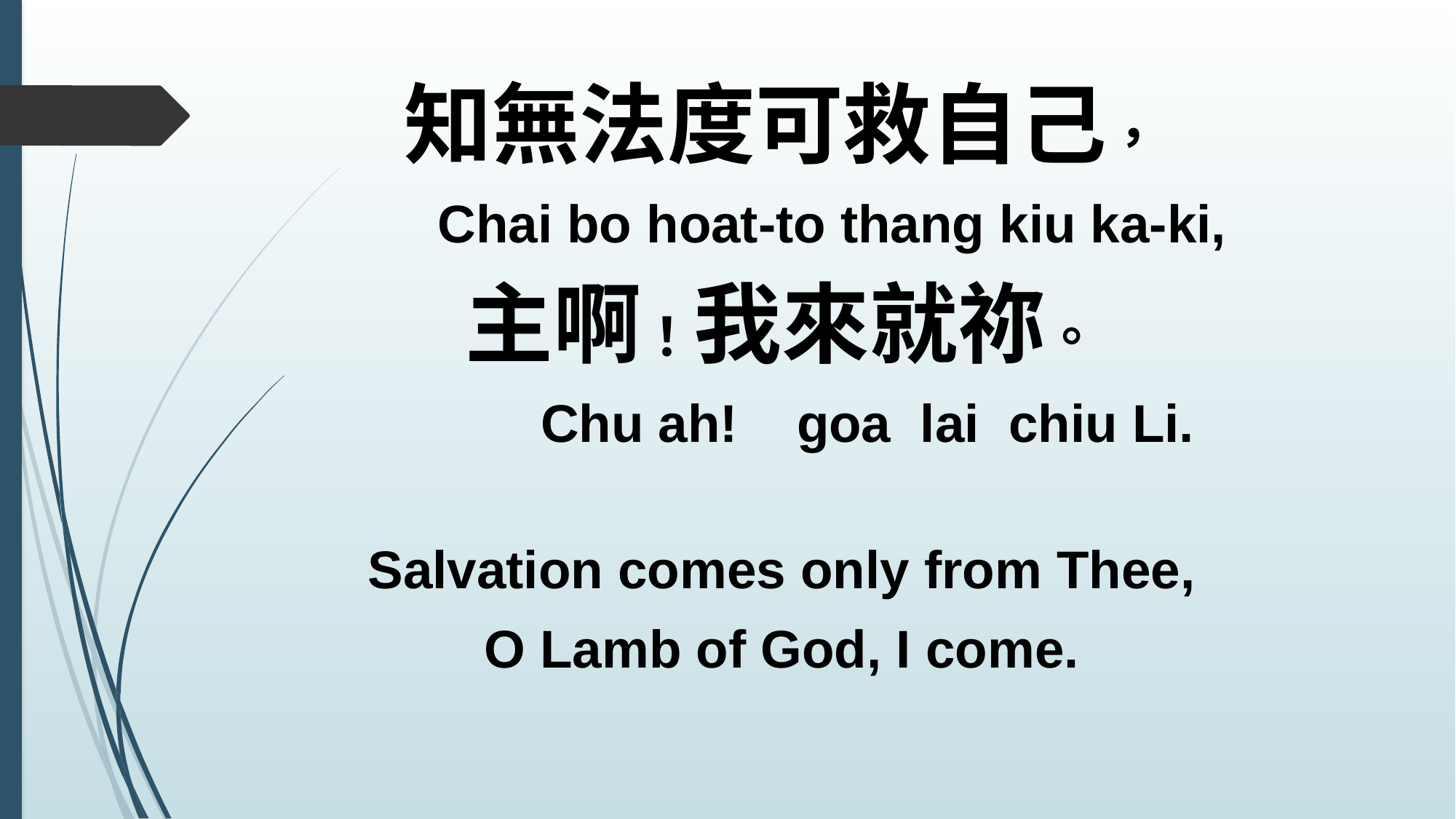

知無法度可救自己，
            Chai bo hoat-to thang kiu ka-ki,
主啊！我來就祢。
                   Chu ah!    goa  lai  chiu Li.

Salvation comes only from Thee,
O Lamb of God, I come.